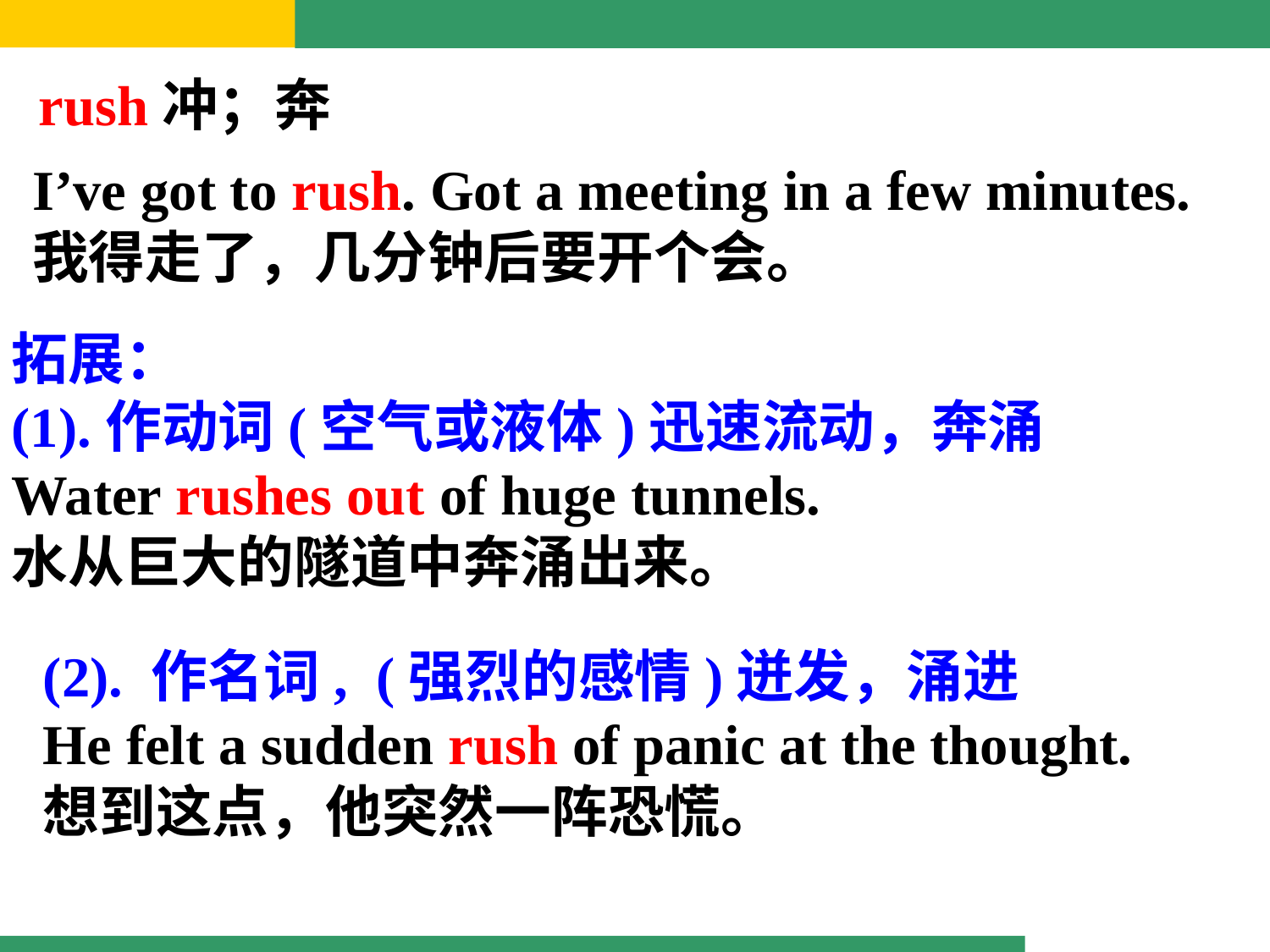

rush冲；奔
I’ve got to rush. Got a meeting in a few minutes.
我得走了，几分钟后要开个会。
拓展：
(1).作动词(空气或液体)迅速流动，奔涌
Water rushes out of huge tunnels.
水从巨大的隧道中奔涌出来。
(2). 作名词,  (强烈的感情)迸发，涌进
He felt a sudden rush of panic at the thought.
想到这点，他突然一阵恐慌。